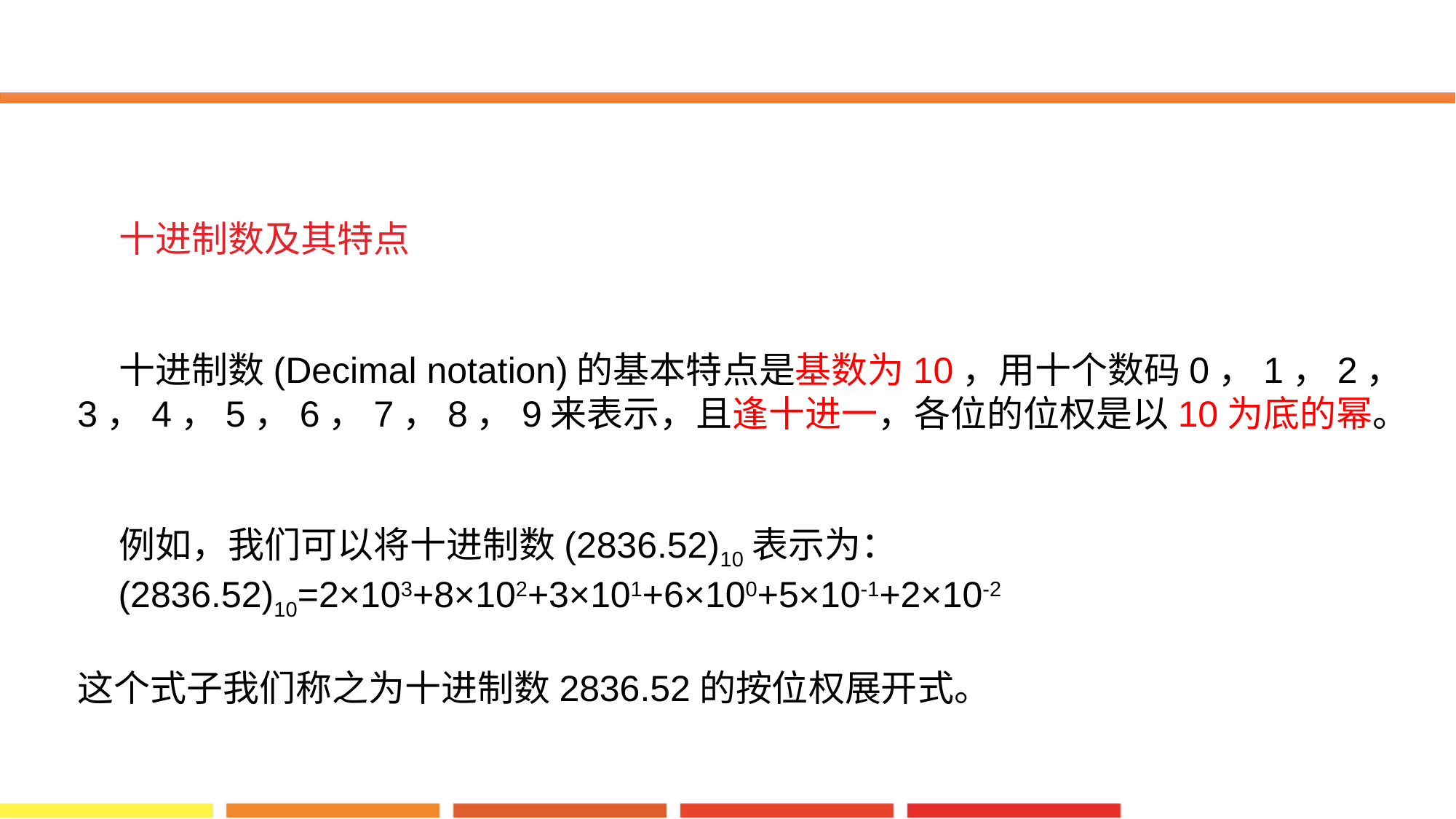

十进制数及其特点

    十进制数(Decimal notation)的基本特点是基数为10，用十个数码0，1，2，3，4，5，6，7，8，9来表示，且逢十进一，各位的位权是以10为底的幂。

    例如，我们可以将十进制数(2836.52)10表示为：
    (2836.52)10=2×103+8×102+3×101+6×100+5×10-1+2×10-2

这个式子我们称之为十进制数2836.52的按位权展开式。